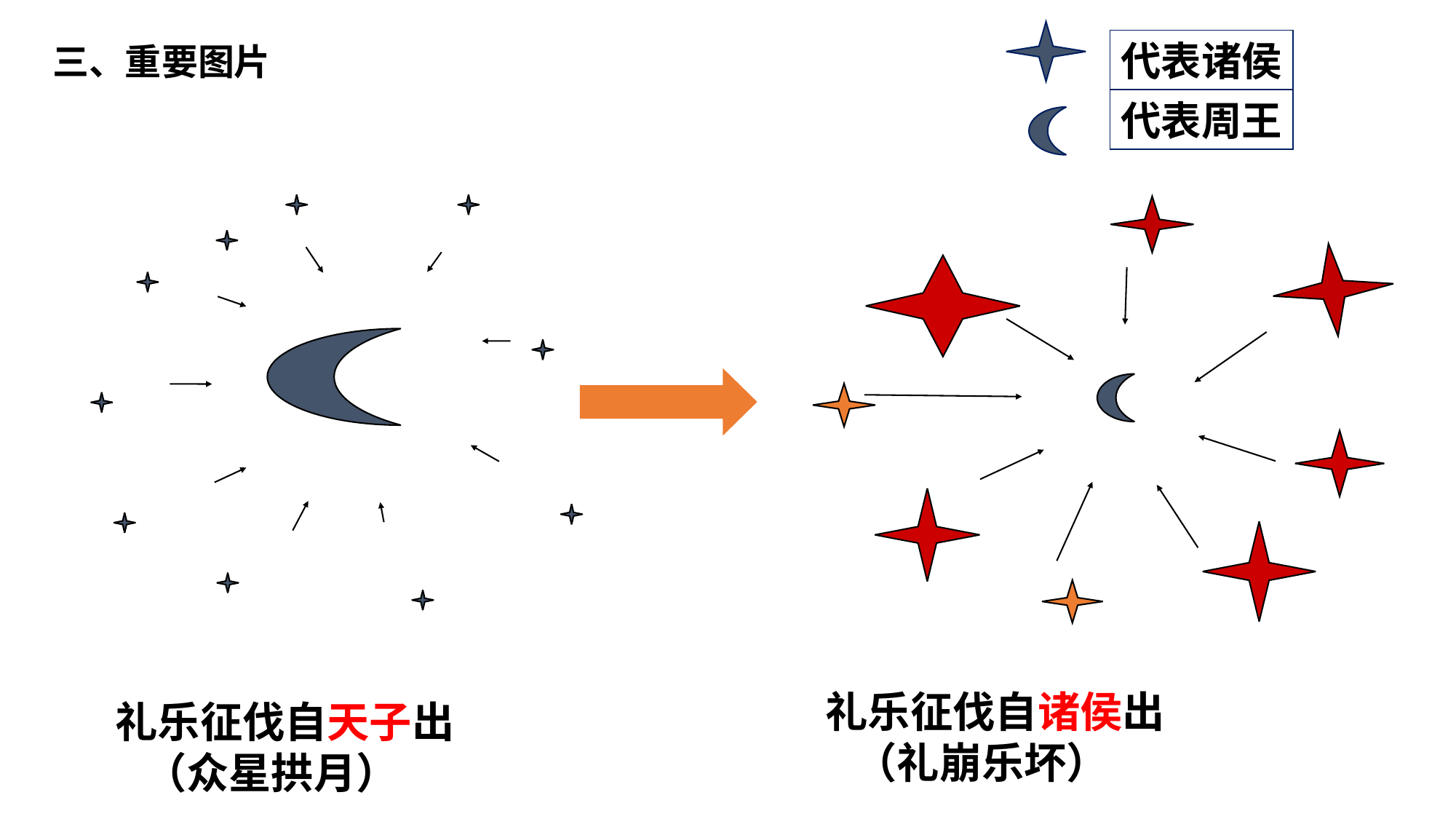

代表诸侯
代表周王

三、重要图片

   礼乐征伐自诸侯出
      （礼崩乐坏）
   礼乐征伐自天子出
      （众星拱月）